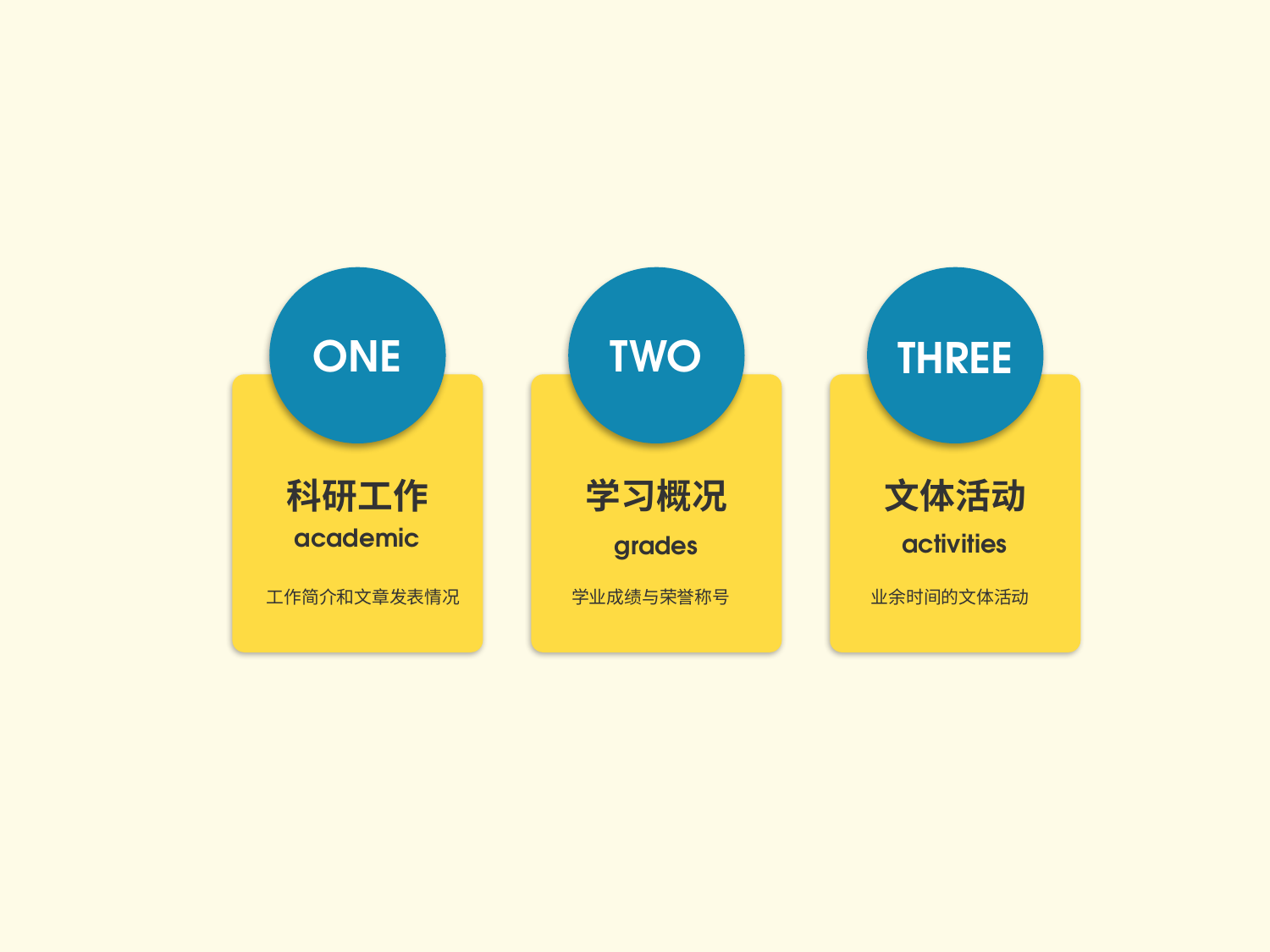

ONE

TWO

THREE

科研工作
学习概况
文体活动
academic
activities
grades
工作简介和文章发表情况
学业成绩与荣誉称号
业余时间的文体活动